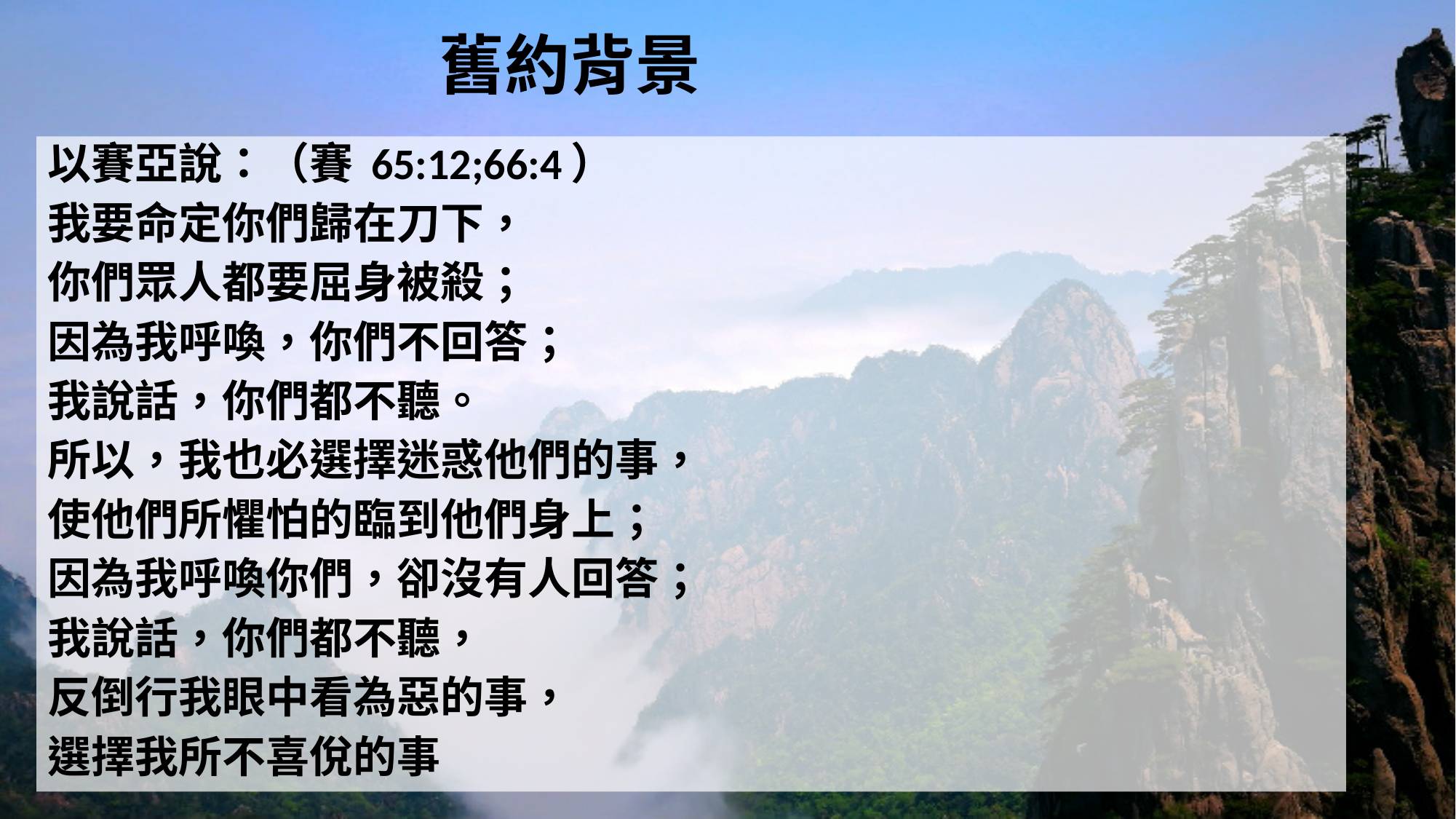

# 舊約背景
以賽亞說：（賽 65:12;66:4）
我要命定你們歸在刀下，
你們眾人都要屈身被殺；
因為我呼喚，你們不回答；
我說話，你們都不聽。
所以，我也必選擇迷惑他們的事，
使他們所懼怕的臨到他們身上；
因為我呼喚你們，卻沒有人回答；
我說話，你們都不聽，
反倒行我眼中看為惡的事，
選擇我所不喜侻的事